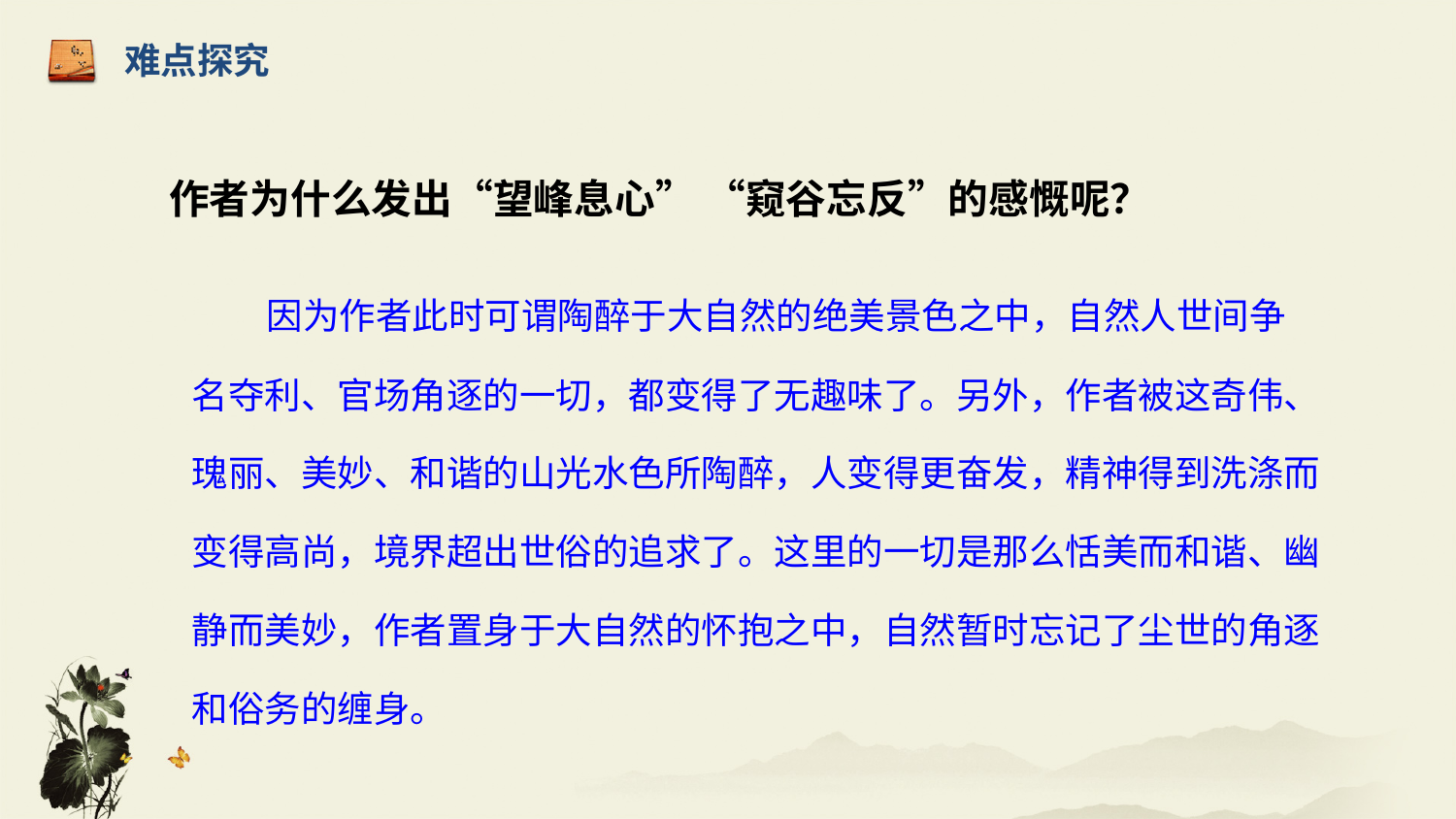

难点探究
作者为什么发出“望峰息心” “窥谷忘反”的感慨呢？
        因为作者此时可谓陶醉于大自然的绝美景色之中，自然人世间争名夺利、官场角逐的一切，都变得了无趣味了。另外，作者被这奇伟、瑰丽、美妙、和谐的山光水色所陶醉，人变得更奋发，精神得到洗涤而变得高尚，境界超出世俗的追求了。这里的一切是那么恬美而和谐、幽静而美妙，作者置身于大自然的怀抱之中，自然暂时忘记了尘世的角逐和俗务的缠身。